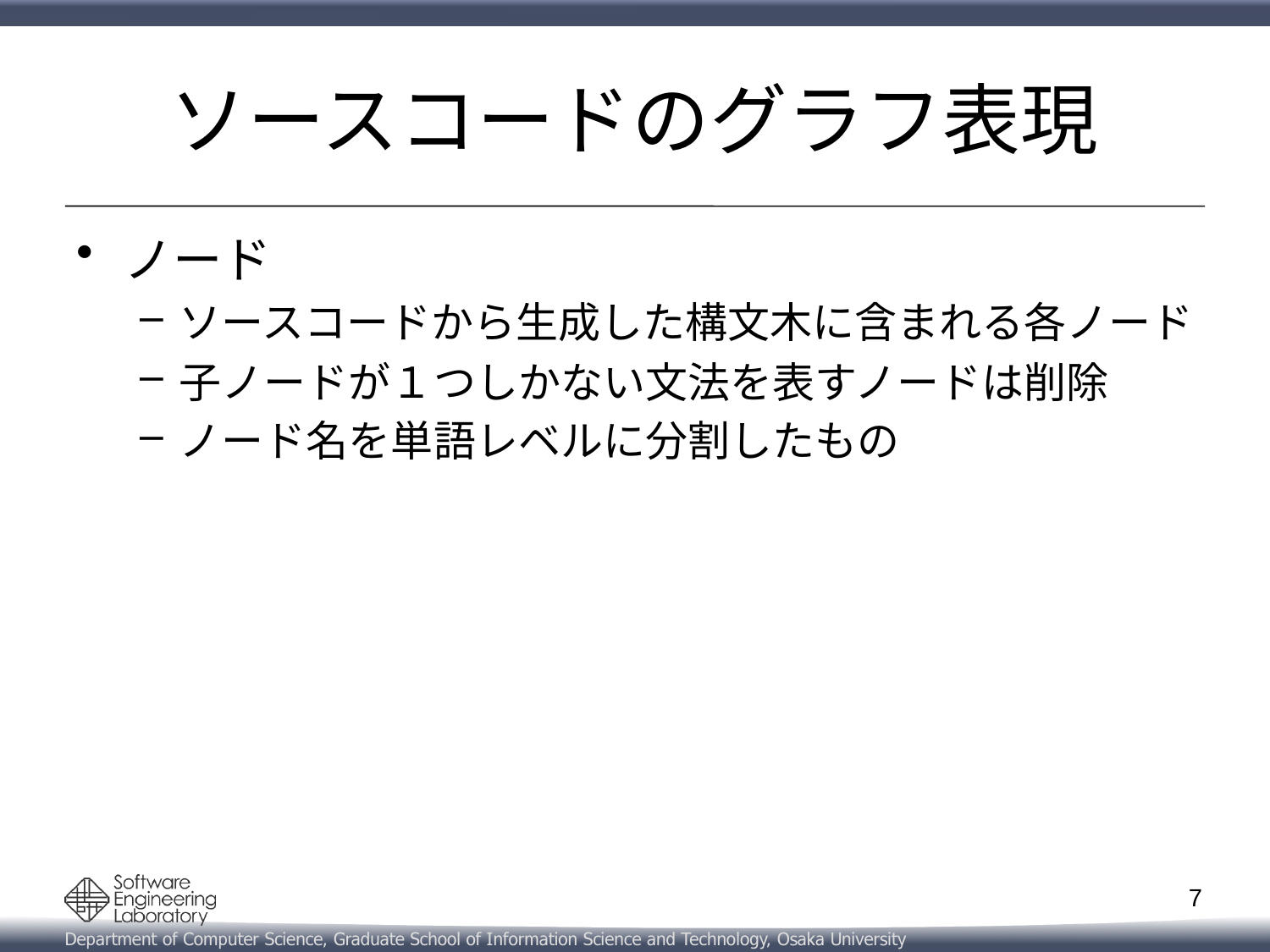

# ソースコードのグラフ表現
ノード
ソースコードから生成した構文木に含まれる各ノード
子ノードが１つしかない文法を表すノードは削除
ノード名を単語レベルに分割したもの

7